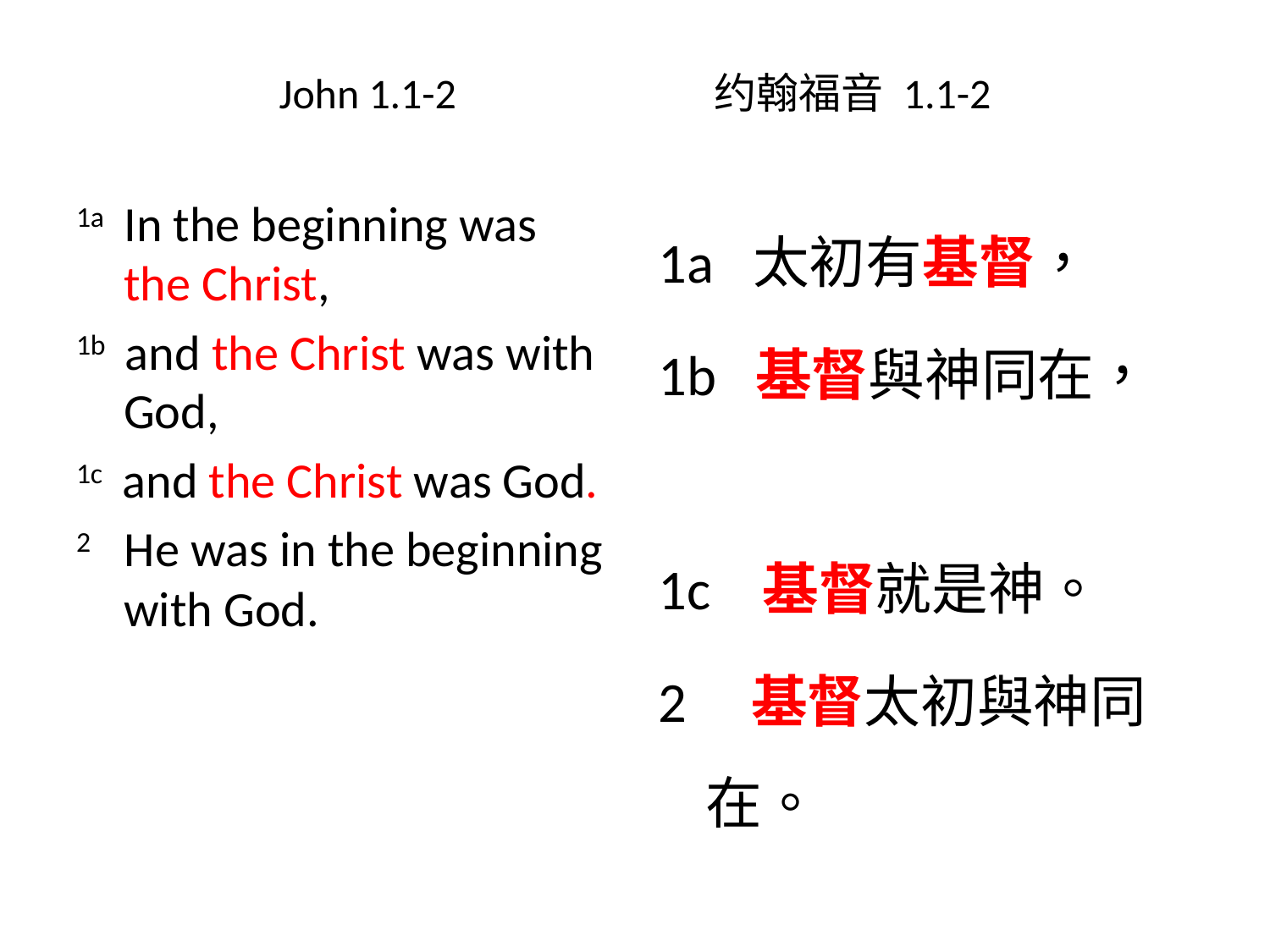

# John 1.1-2                          约翰福音 1.1-2
1a   In the beginning was the Christ,
1b   and the Christ was with God,
1c   and the Christ was God.
2   He was in the beginning with God.
1a  太初有基督，
1b  基督與神同在，
1c   基督就是神。
2    基督太初與神同在。